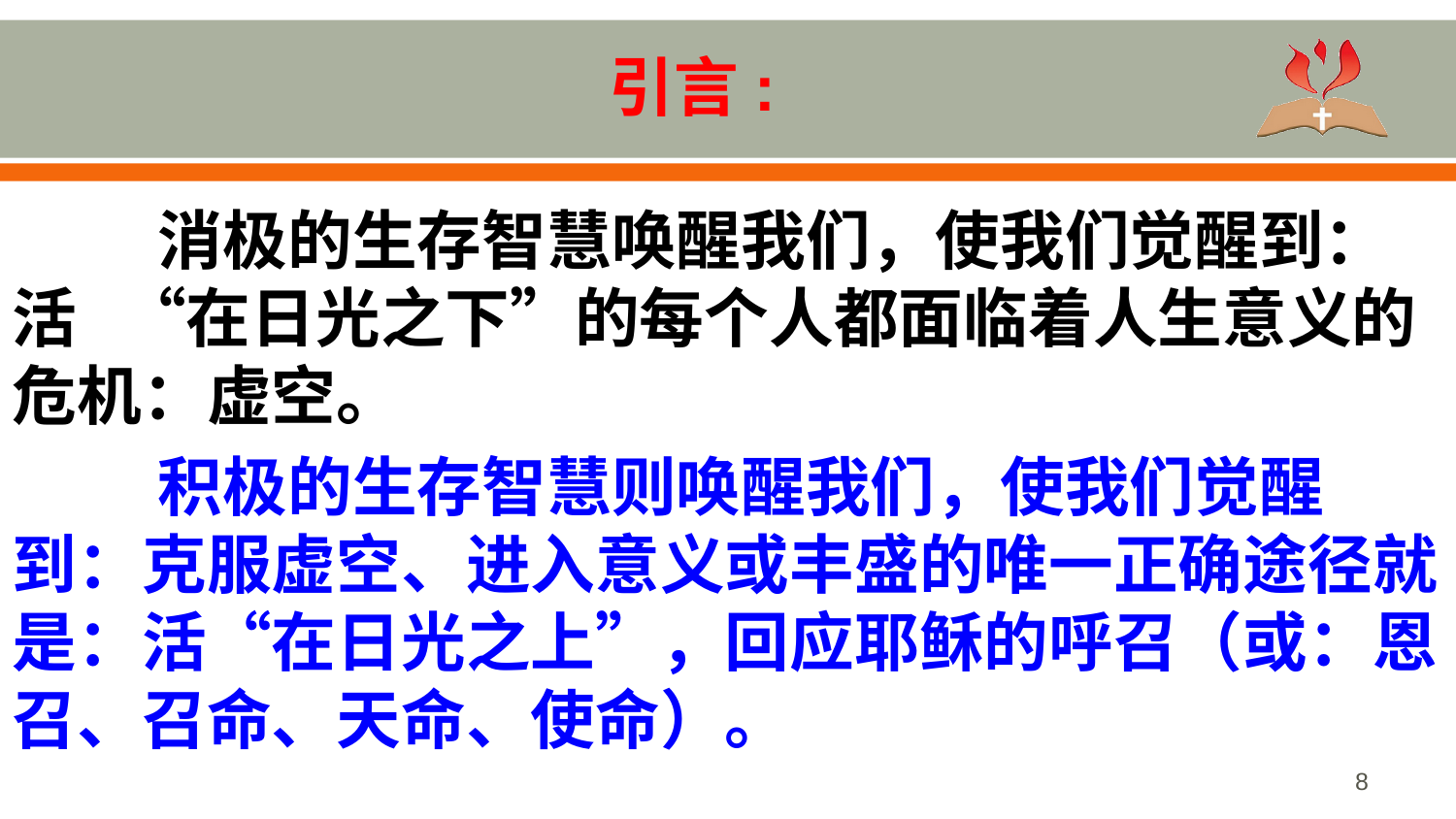

引言:
	消极的生存智慧唤醒我们，使我们觉醒到：活   “在日光之下”的每个人都面临着人生意义的危机：虚空。
	积极的生存智慧则唤醒我们，使我们觉醒到：克服虚空、进入意义或丰盛的唯一正确途径就是：活“在日光之上”，回应耶稣的呼召（或：恩召、召命、天命、使命）。

8